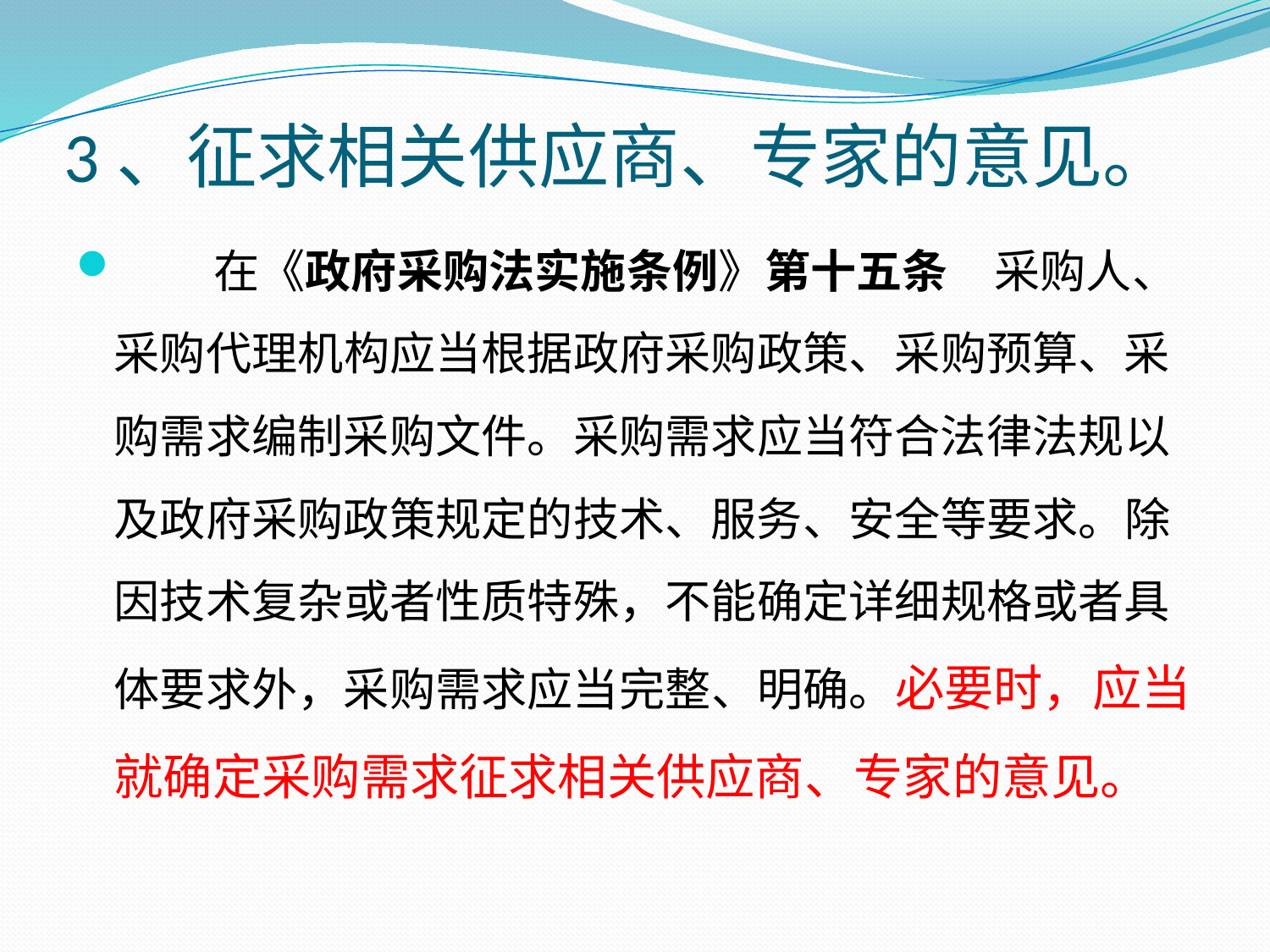

# 3、征求相关供应商、专家的意见。
        在《政府采购法实施条例》第十五条　采购人、采购代理机构应当根据政府采购政策、采购预算、采购需求编制采购文件。采购需求应当符合法律法规以及政府采购政策规定的技术、服务、安全等要求。除因技术复杂或者性质特殊，不能确定详细规格或者具体要求外，采购需求应当完整、明确。必要时，应当就确定采购需求征求相关供应商、专家的意见。